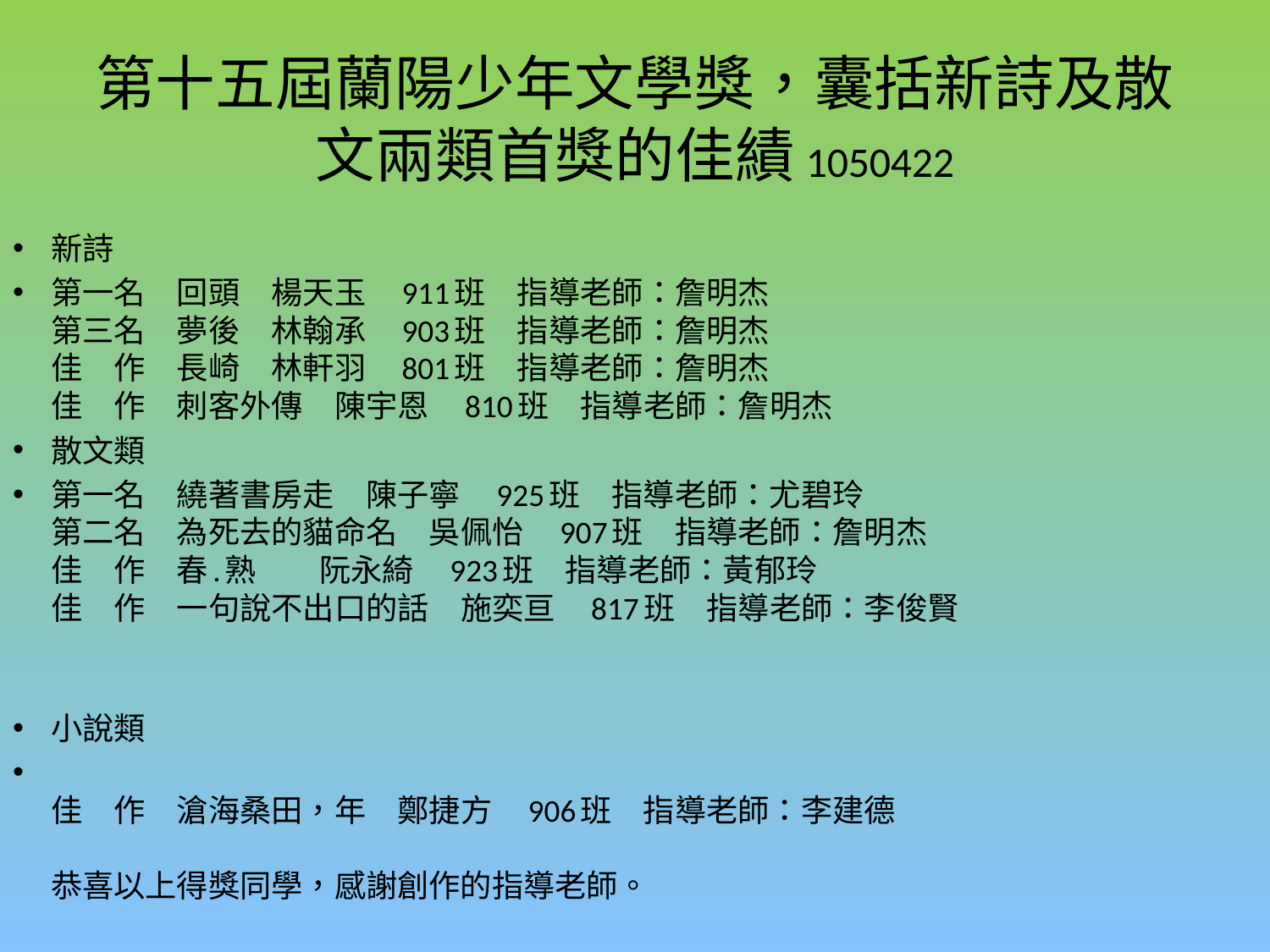

# 第十五屆蘭陽少年文學獎，囊括新詩及散文兩類首獎的佳績1050422
新詩
第一名　回頭　楊天玉　911班　指導老師：詹明杰
第三名　夢後　林翰承　903班　指導老師：詹明杰
佳　作　長崎　林軒羽　801班　指導老師：詹明杰
佳　作　刺客外傳　陳宇恩　810班　指導老師：詹明杰
散文類
第一名　繞著書房走　陳子寧　925班　指導老師：尤碧玲
第二名　為死去的貓命名　吳佩怡　907班　指導老師：詹明杰
佳　作　春.熟　　阮永綺　923班　指導老師：黃郁玲
佳　作　一句說不出口的話　施奕亘　817班　指導老師：李俊賢
小說類
佳　作　滄海桑田，年　鄭捷方　906班　指導老師：李建德　　　
恭喜以上得獎同學，感謝創作的指導老師。